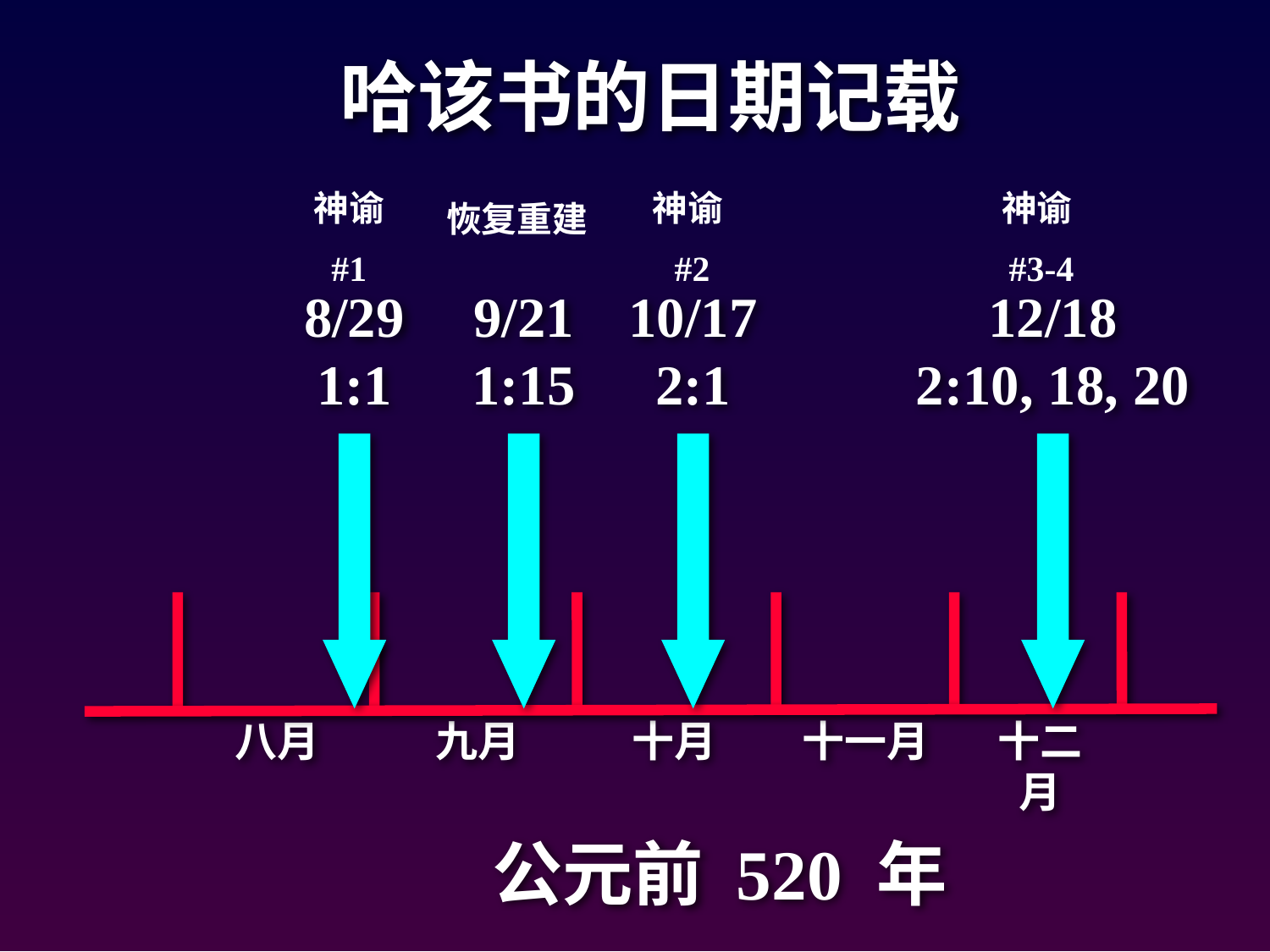

哈该书的日期记载
神谕
#1
神谕
 #2
神谕
 #3-4
恢复重建
8/29
1:1
9/21
1:15
10/17
2:1
12/18
2:10, 18, 20

八月
九月
十月
十一月
十二月
公元前 520 年